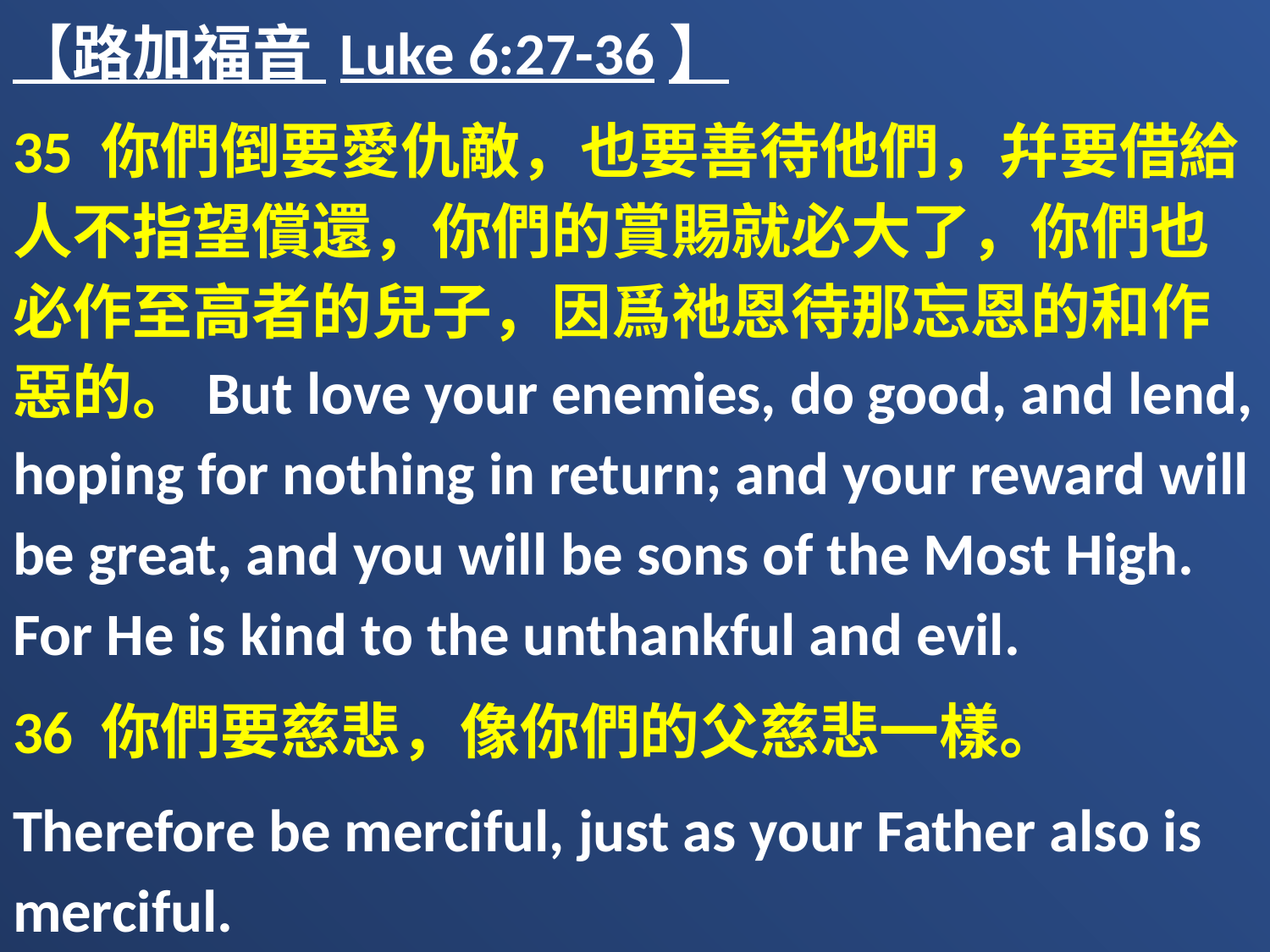

【路加福音 Luke 6:27-36】
35 你們倒要愛仇敵，也要善待他們，幷要借給人不指望償還，你們的賞賜就必大了，你們也必作至高者的兒子，因爲祂恩待那忘恩的和作惡的。But love your enemies, do good, and lend, hoping for nothing in return; and your reward will be great, and you will be sons of the Most High. For He is kind to the unthankful and evil.
36 你們要慈悲，像你們的父慈悲一樣。
Therefore be merciful, just as your Father also is merciful.